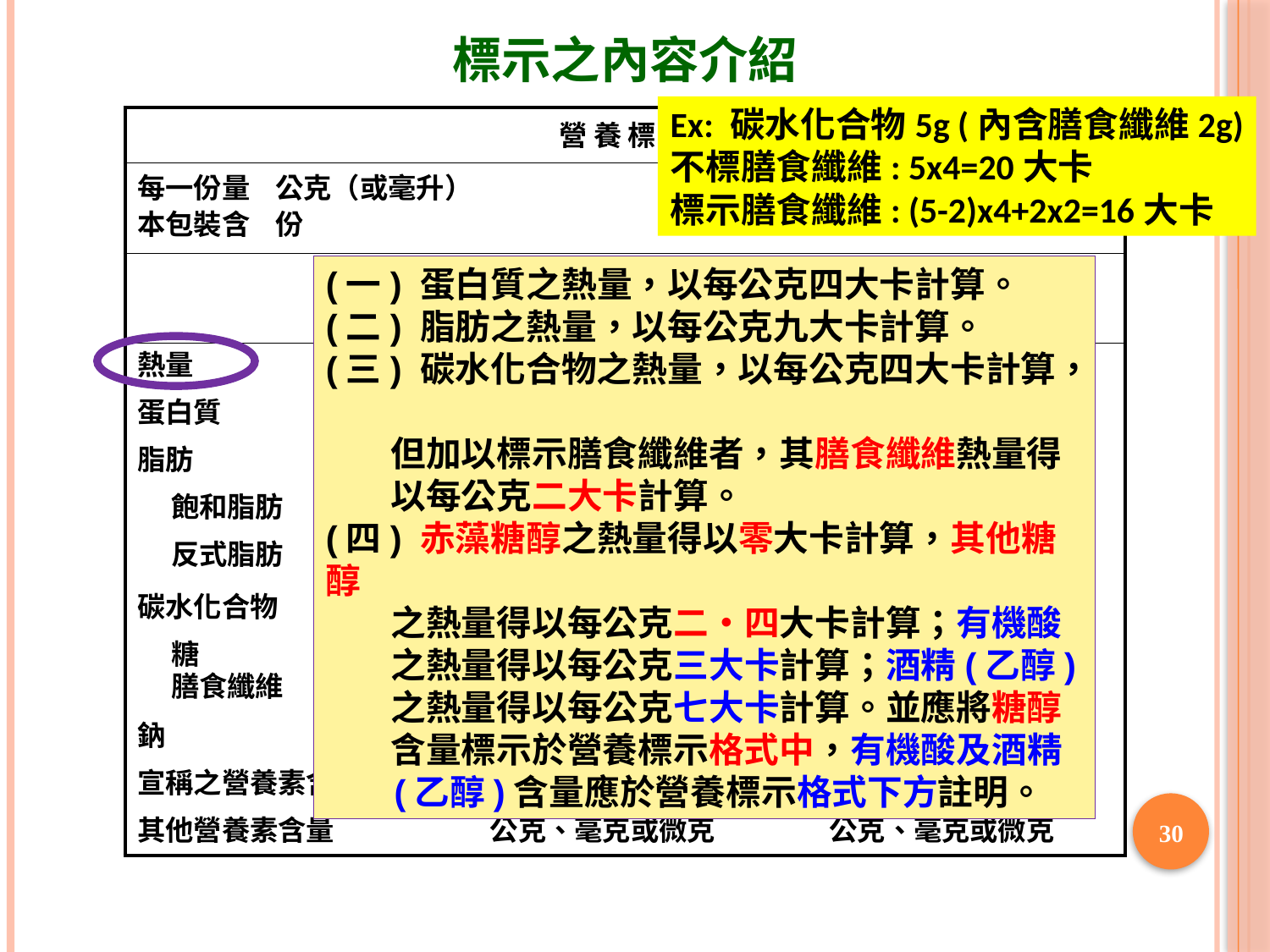

標示之內容介紹
Ex: 碳水化合物5g (內含膳食纖維2g)
不標膳食纖維: 5x4=20大卡
標示膳食纖維: (5-2)x4+2x2=16大卡
| 營 養 標 示 |  |  |
| --- | --- | --- |
| 每一份量 公克（或毫升） 本包裝含 份 |  |  |
|  | 每份 | 每100公克 (或每100毫升) |
| 熱量 | 大卡 | 大卡 |
| 蛋白質 | 公克 | 公克 |
| 脂肪 | 公克 | 公克 |
| 飽和脂肪 | 公克 | 公克 |
| 反式脂肪 | 公克 | 公克 |
| 碳水化合物 | 公克 | 公克 |
| 糖 膳食纖維 | 公克 公克 | 公克 公克 |
| 鈉 | 毫克 | 毫克 |
| 宣稱之營養素含量 | 公克、毫克或微克 | 公克、毫克或微克 |
| 其他營養素含量 | 公克、毫克或微克 | 公克、毫克或微克 |
(一) 蛋白質之熱量，以每公克四大卡計算。
(二) 脂肪之熱量，以每公克九大卡計算。
(三) 碳水化合物之熱量，以每公克四大卡計算，
       但加以標示膳食纖維者，其膳食纖維熱量得
       以每公克二大卡計算。
(四) 赤藻糖醇之熱量得以零大卡計算，其他糖醇
       之熱量得以每公克二‧四大卡計算；有機酸
       之熱量得以每公克三大卡計算；酒精(乙醇)
       之熱量得以每公克七大卡計算。並應將糖醇
       含量標示於營養標示格式中，有機酸及酒精
       (乙醇)含量應於營養標示格式下方註明。

30